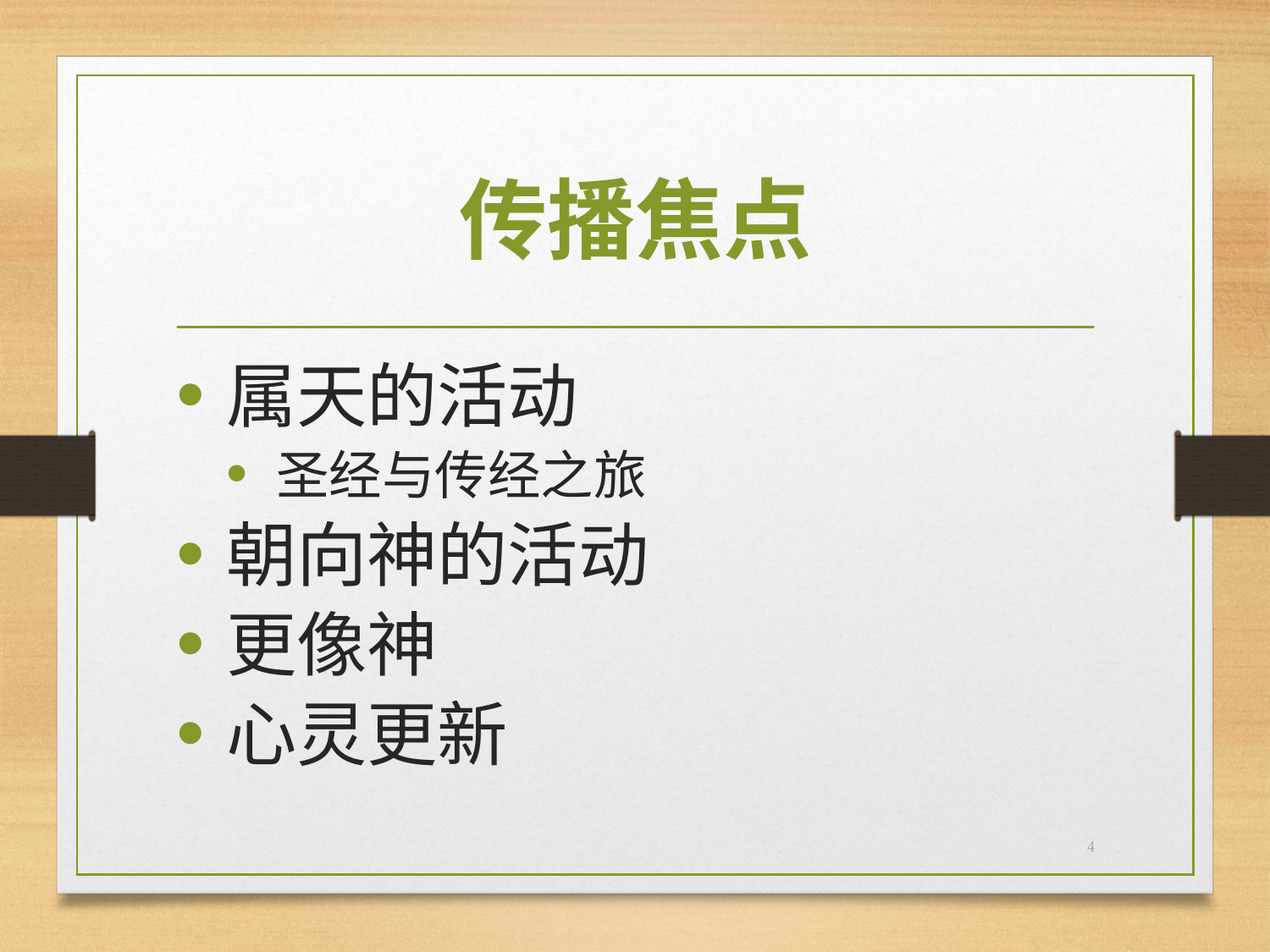

# 传播焦点
属天的活动
圣经与传经之旅
朝向神的活动
更像神
心灵更新
4